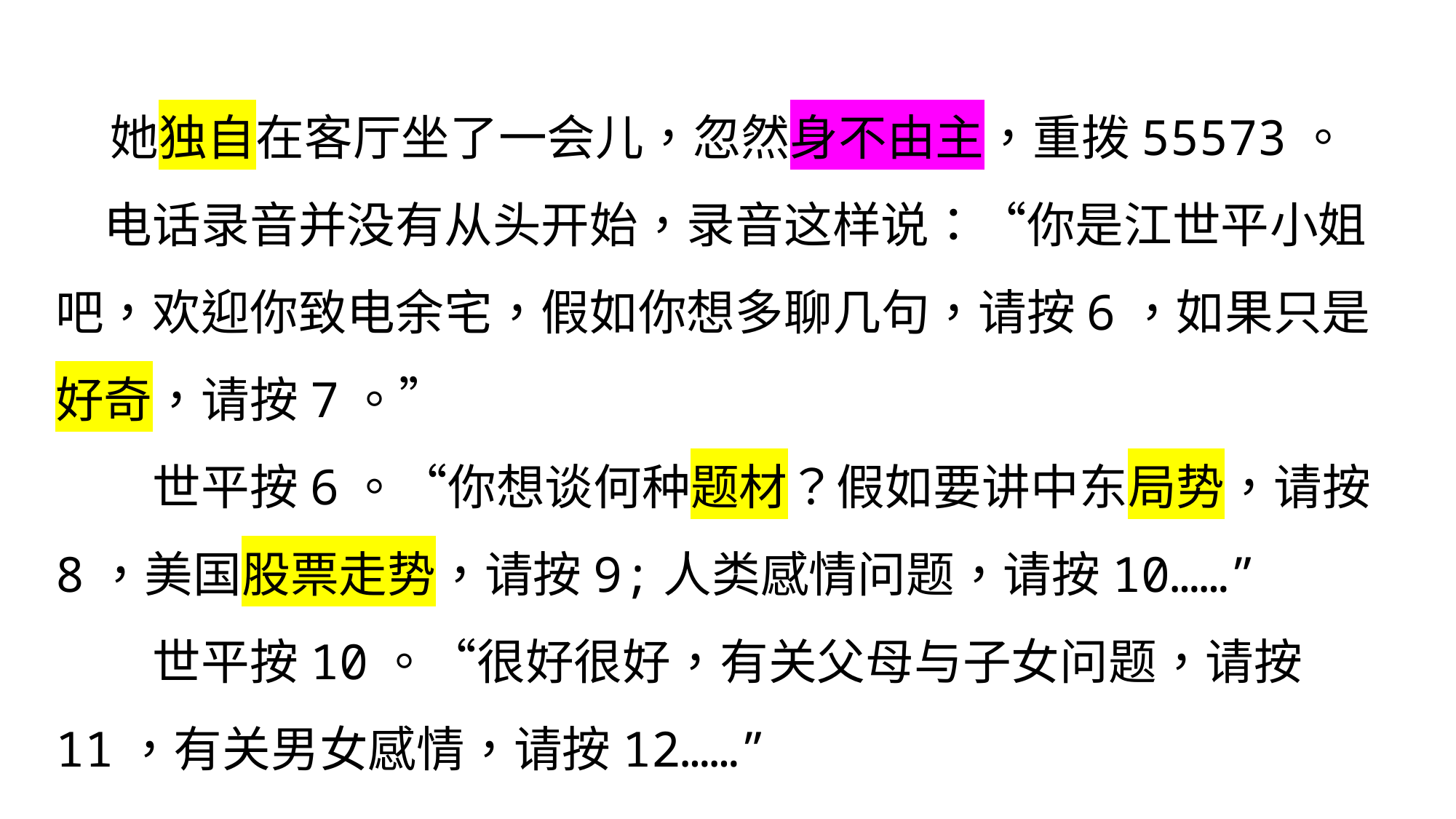

她独自在客厅坐了一会儿，忽然身不由主，重拨55573。
　电话录音并没有从头开始，录音这样说：“你是江世平小姐吧，欢迎你致电余宅，假如你想多聊几句，请按6，如果只是好奇，请按7。”
　　世平按6。“你想谈何种题材？假如要讲中东局势，请按8，美国股票走势，请按9;人类感情问题，请按10……”
　　世平按10。“很好很好，有关父母与子女问题，请按11，有关男女感情，请按12……”